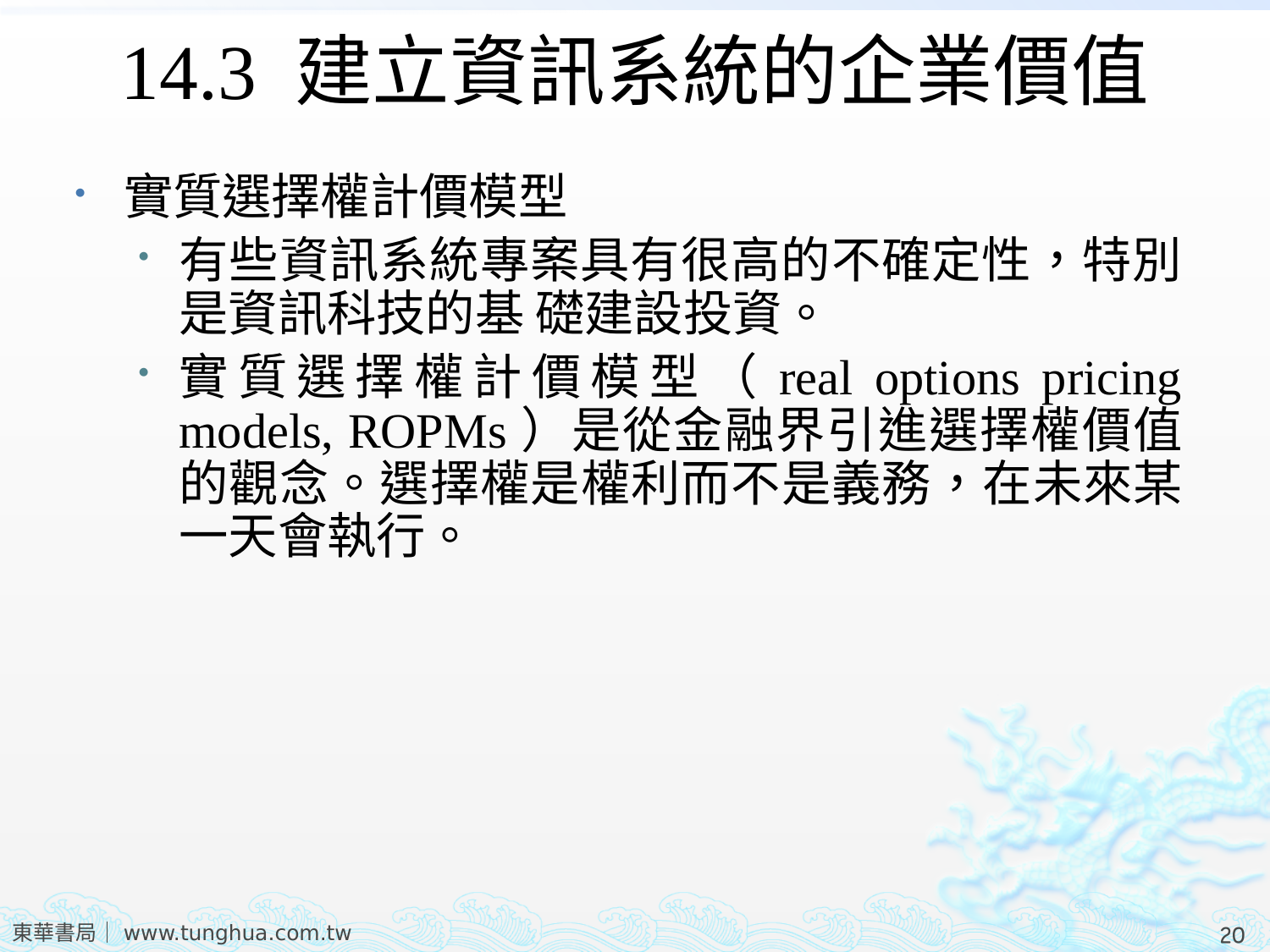

# 14.3 建立資訊系統的企業價值
實質選擇權計價模型
有些資訊系統專案具有很高的不確定性，特別是資訊科技的基 礎建設投資。
實質選擇權計價模型（real options pricing models, ROPMs）是從金融界引進選擇權價值的觀念。選擇權是權利而不是義務，在未來某 一天會執行。